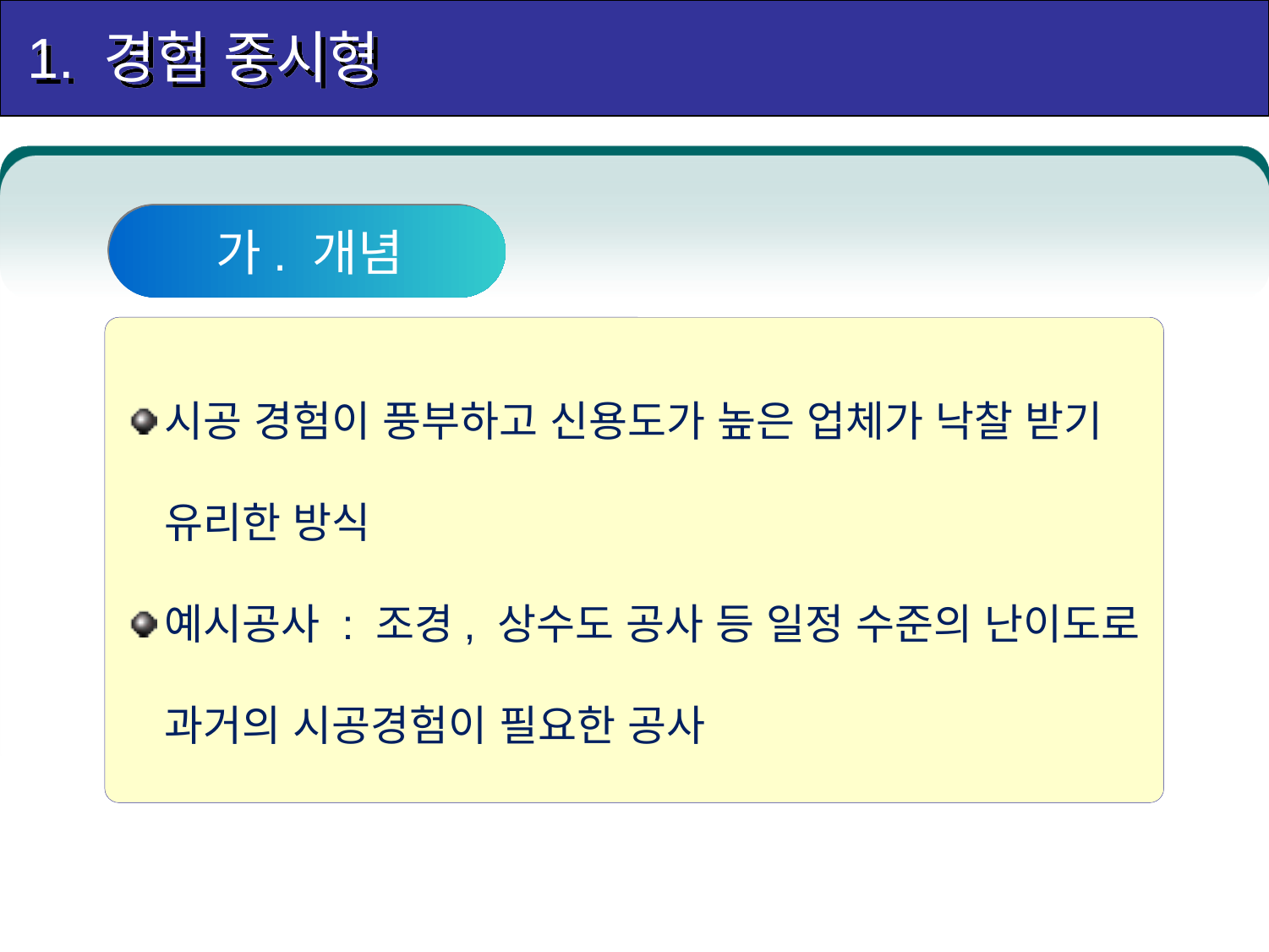

1. 경험 중시형
가. 개념

시공 경험이 풍부하고 신용도가 높은 업체가 낙찰 받기 유리한 방식
예시공사 : 조경, 상수도 공사 등 일정 수준의 난이도로 과거의 시공경험이 필요한 공사